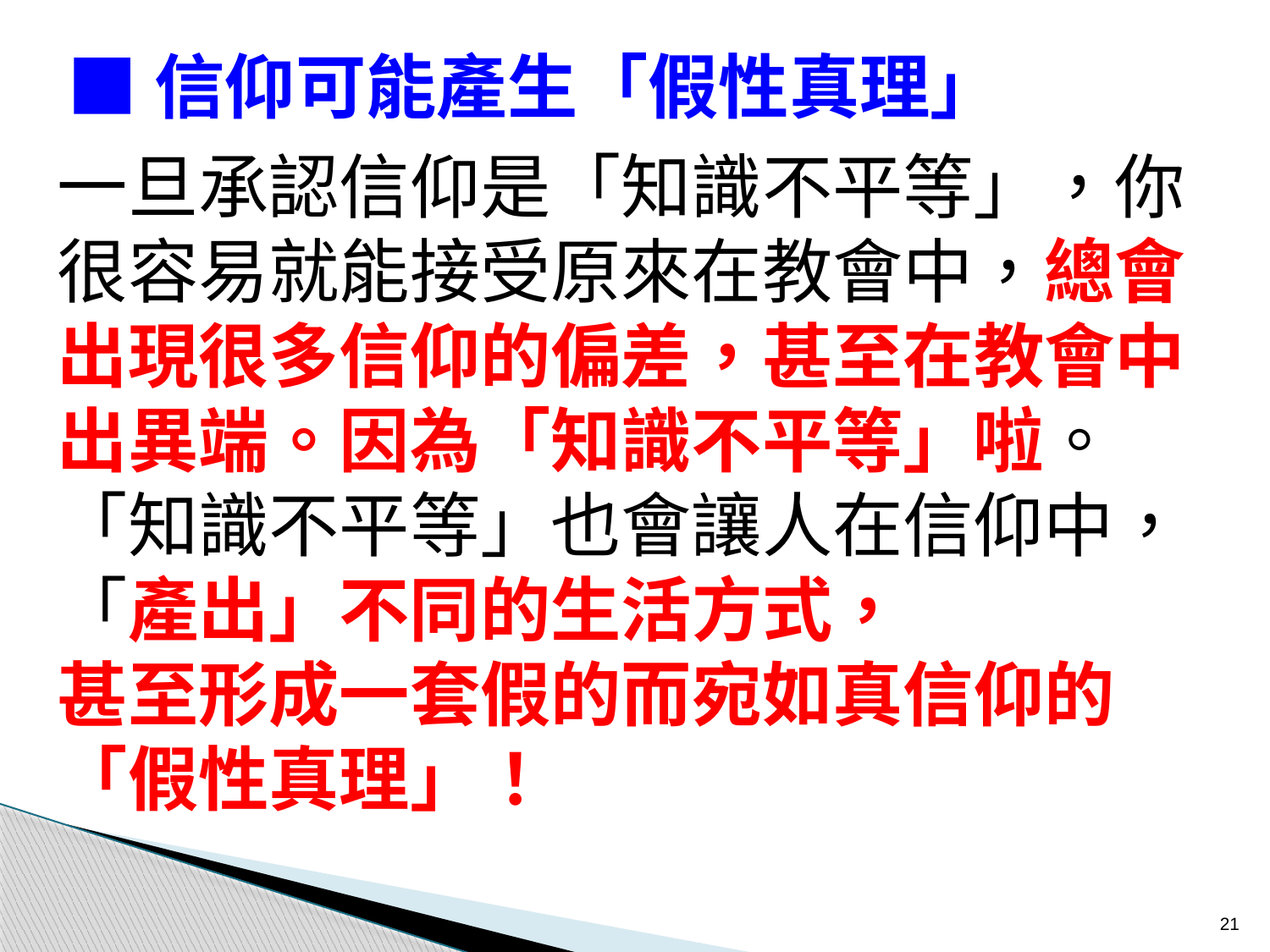

■信仰可能產生「假性真理」
一旦承認信仰是「知識不平等」，你很容易就能接受原來在教會中，總會出現很多信仰的偏差，甚至在教會中出異端。因為「知識不平等」啦。「知識不平等」也會讓人在信仰中，「產出」不同的生活方式，
甚至形成一套假的而宛如真信仰的「假性真理」！
21